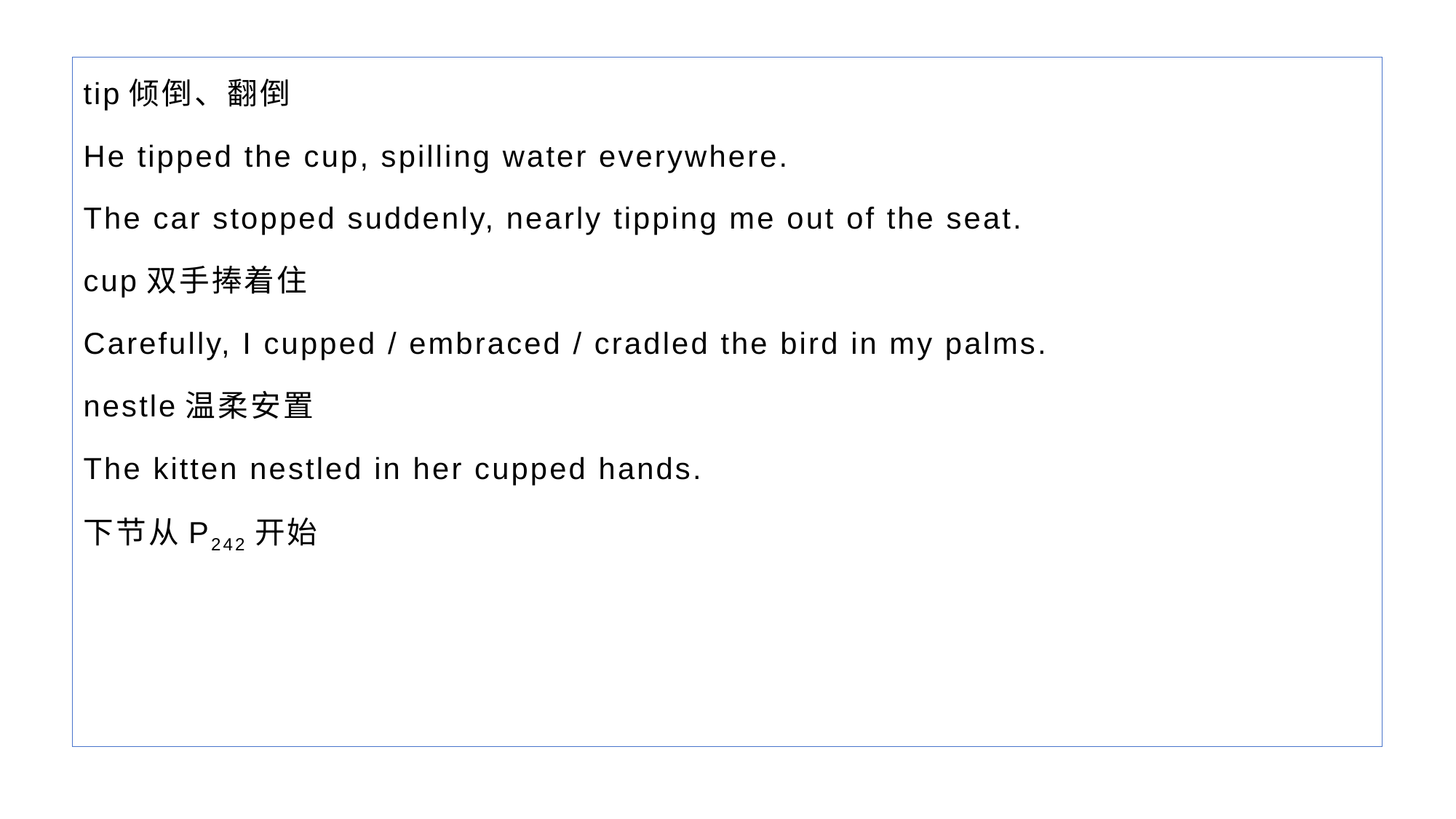

tip倾倒、翻倒
He tipped the cup, spilling water everywhere.
The car stopped suddenly, nearly tipping me out of the seat.
cup双手捧着住
Carefully, I cupped / embraced / cradled the bird in my palms.
nestle温柔安置
The kitten nestled in her cupped hands.
下节从P242开始